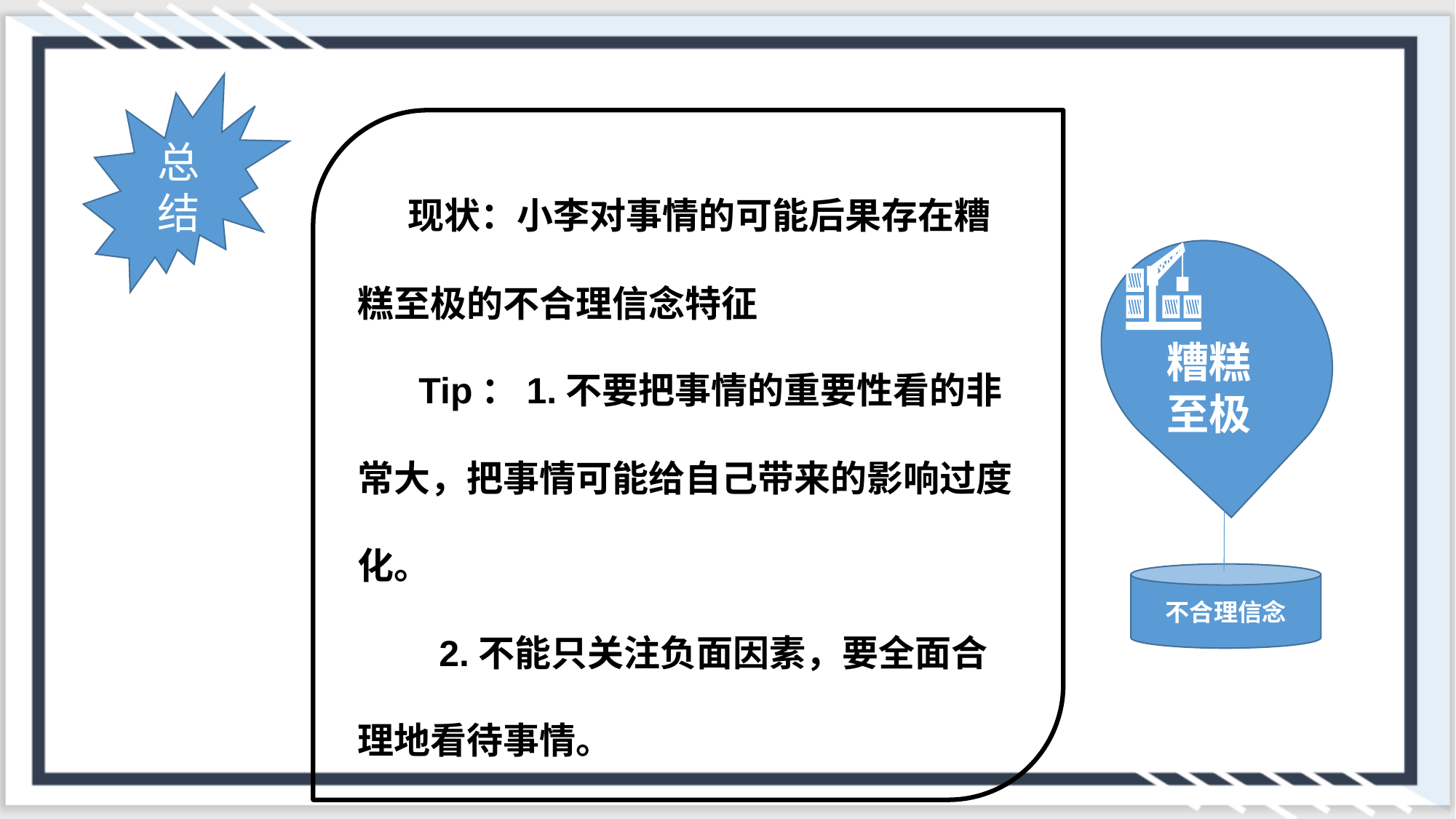

总结
      现状：小李对事情的可能后果存在糟糕至极的不合理信念特征
      Tip：1.不要把事情的重要性看的非常大，把事情可能给自己带来的影响过度化。
        2.不能只关注负面因素，要全面合理地看待事情。

不合理信念

糟糕
至极